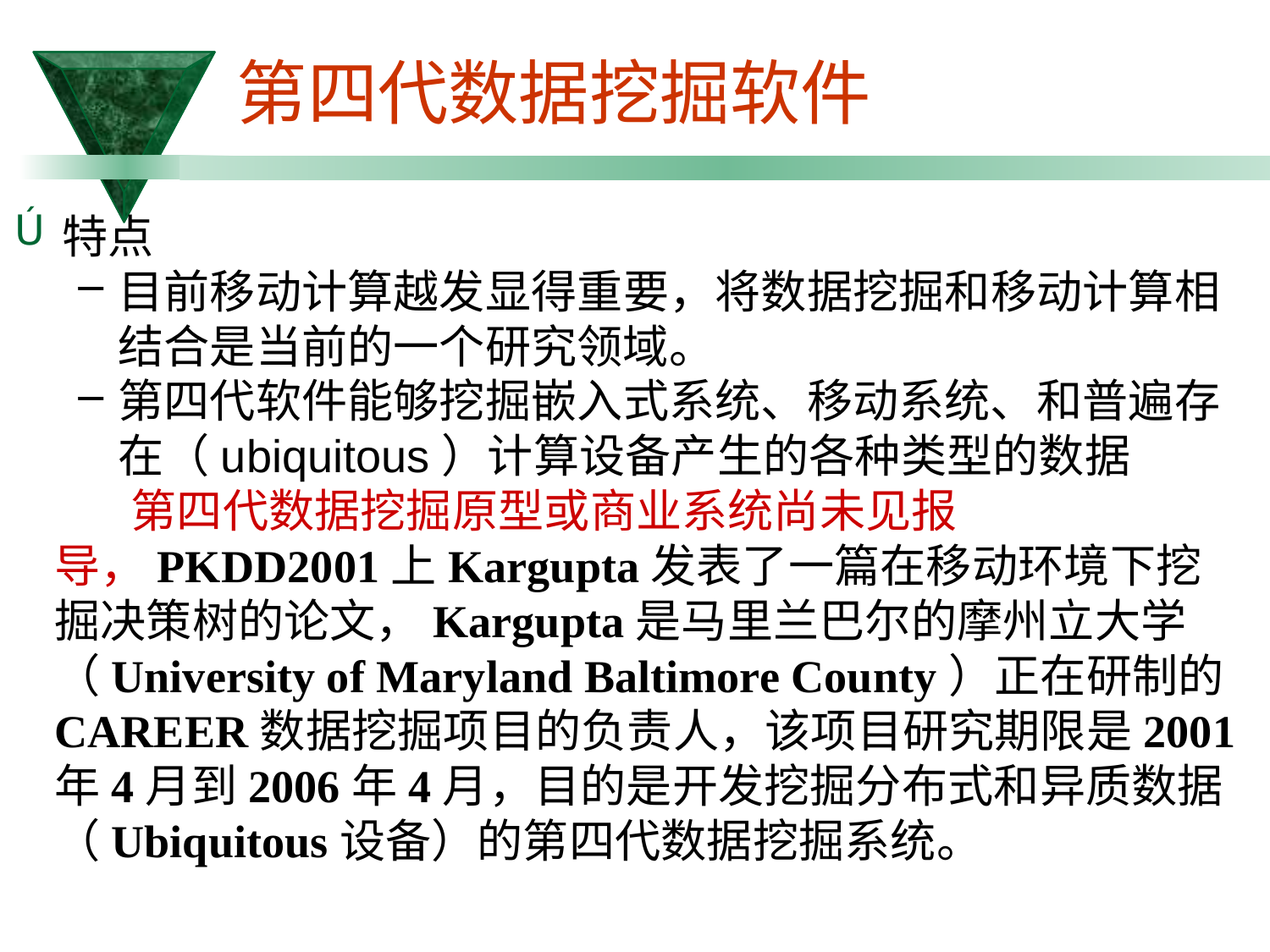

第四代数据挖掘软件

特点
目前移动计算越发显得重要，将数据挖掘和移动计算相结合是当前的一个研究领域。
第四代软件能够挖掘嵌入式系统、移动系统、和普遍存在（ubiquitous）计算设备产生的各种类型的数据
    第四代数据挖掘原型或商业系统尚未见报导，PKDD2001上Kargupta发表了一篇在移动环境下挖掘决策树的论文，Kargupta是马里兰巴尔的摩州立大学（University of Maryland Baltimore County）正在研制的CAREER数据挖掘项目的负责人，该项目研究期限是2001年4月到2006年4月，目的是开发挖掘分布式和异质数据（Ubiquitous设备）的第四代数据挖掘系统。